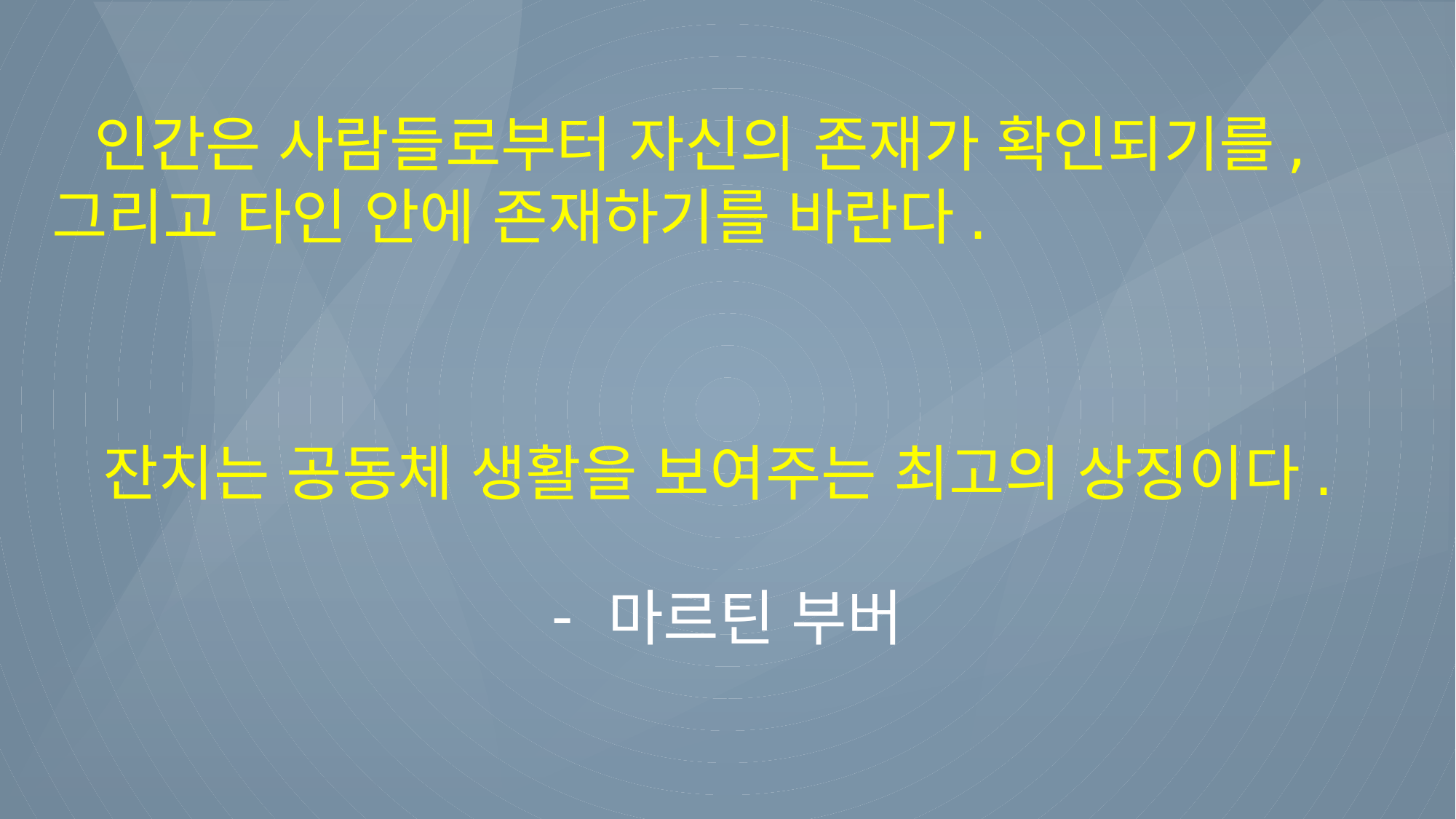

인간은 사람들로부터 자신의 존재가 확인되기를,
그리고 타인 안에 존재하기를 바란다.
# 잔치는 공동체 생활을 보여주는 최고의 상징이다.
- 마르틴 부버